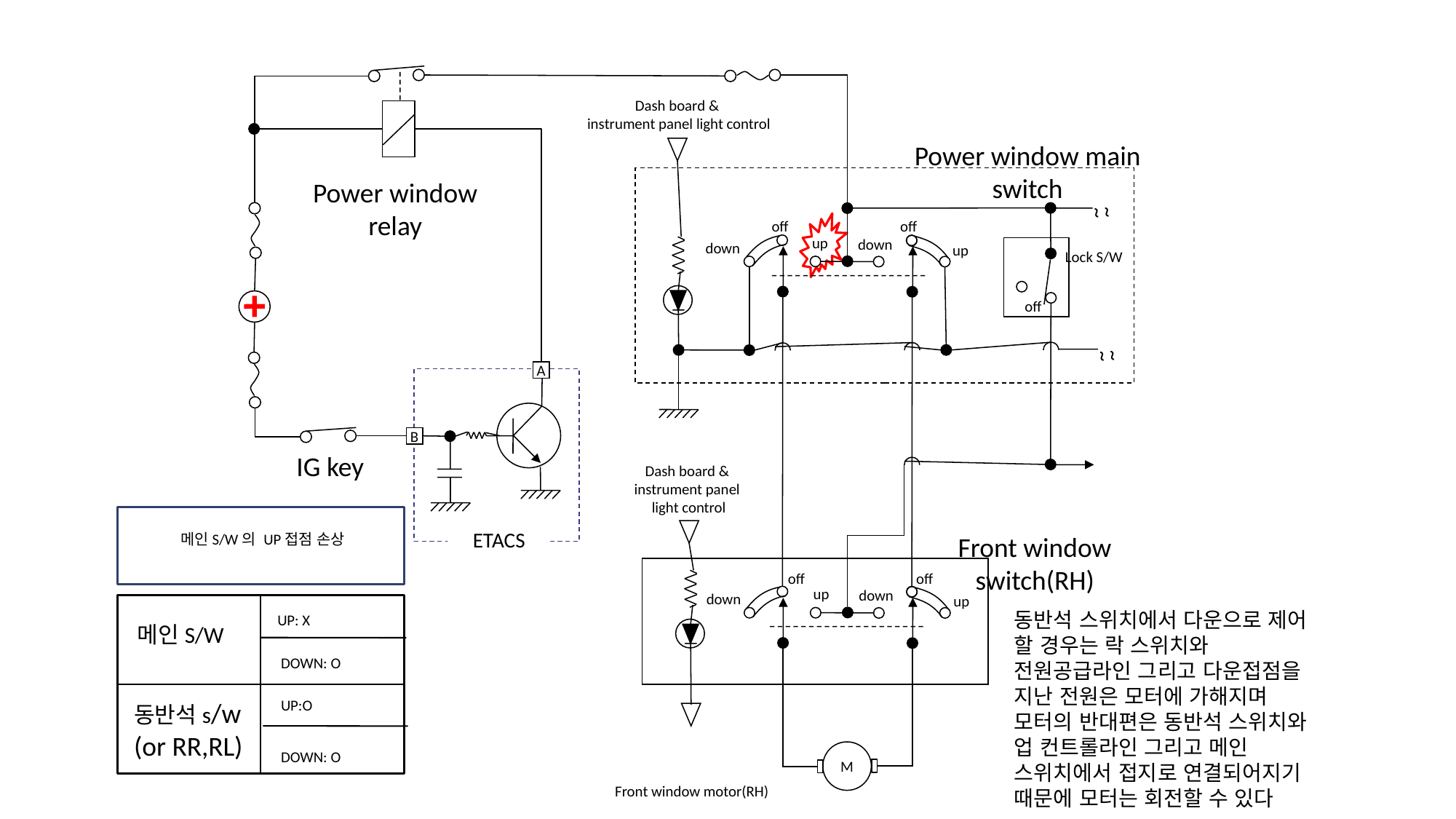

Dash board &
instrument panel light control

Power window main switch

Power window relay
~
~

off
off

up
down
down

up

Lock S/W

off

~
~

A

B

IG key
Dash board &
instrument panel
light control

ETACS
메인S/W의 UP접점 손상
Front window switch(RH)

off
off

up
down
down

up

동반석 스위치에서 다운으로 제어 할 경우는 락 스위치와 전원공급라인 그리고 다운접점을 지난 전원은 모터에 가해지며 모터의 반대편은 동반석 스위치와 업 컨트롤라인 그리고 메인 스위치에서 접지로 연결되어지기 때문에 모터는 회전할 수 있다

UP: X

메인S/W

DOWN: O
동반석s/w
(or RR,RL)

UP:O

DOWN: O
M

Front window motor(RH)